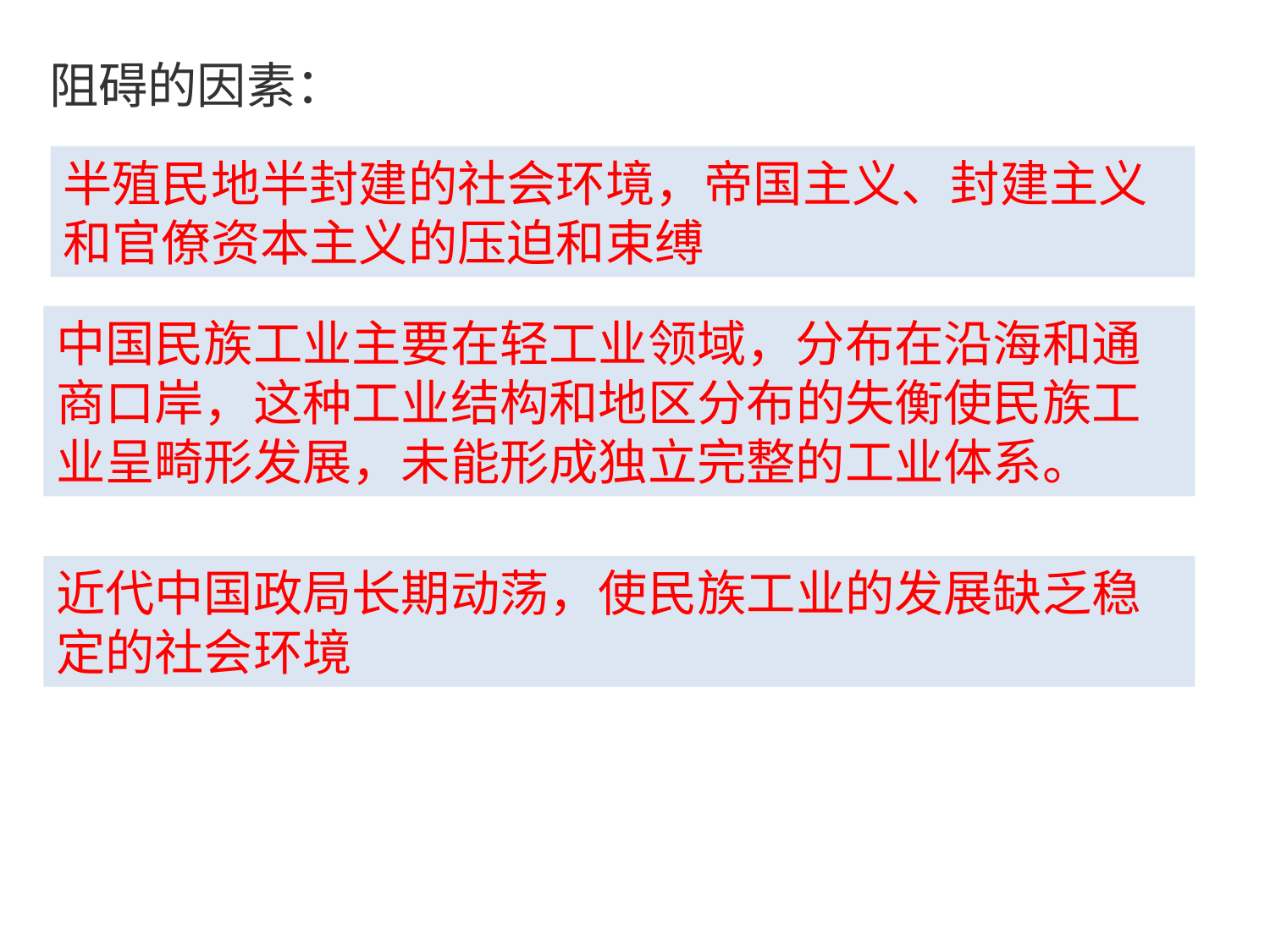

阻碍的因素：
半殖民地半封建的社会环境，帝国主义、封建主义和官僚资本主义的压迫和束缚
中国民族工业主要在轻工业领域，分布在沿海和通商口岸，这种工业结构和地区分布的失衡使民族工业呈畸形发展，未能形成独立完整的工业体系。
近代中国政局长期动荡，使民族工业的发展缺乏稳定的社会环境